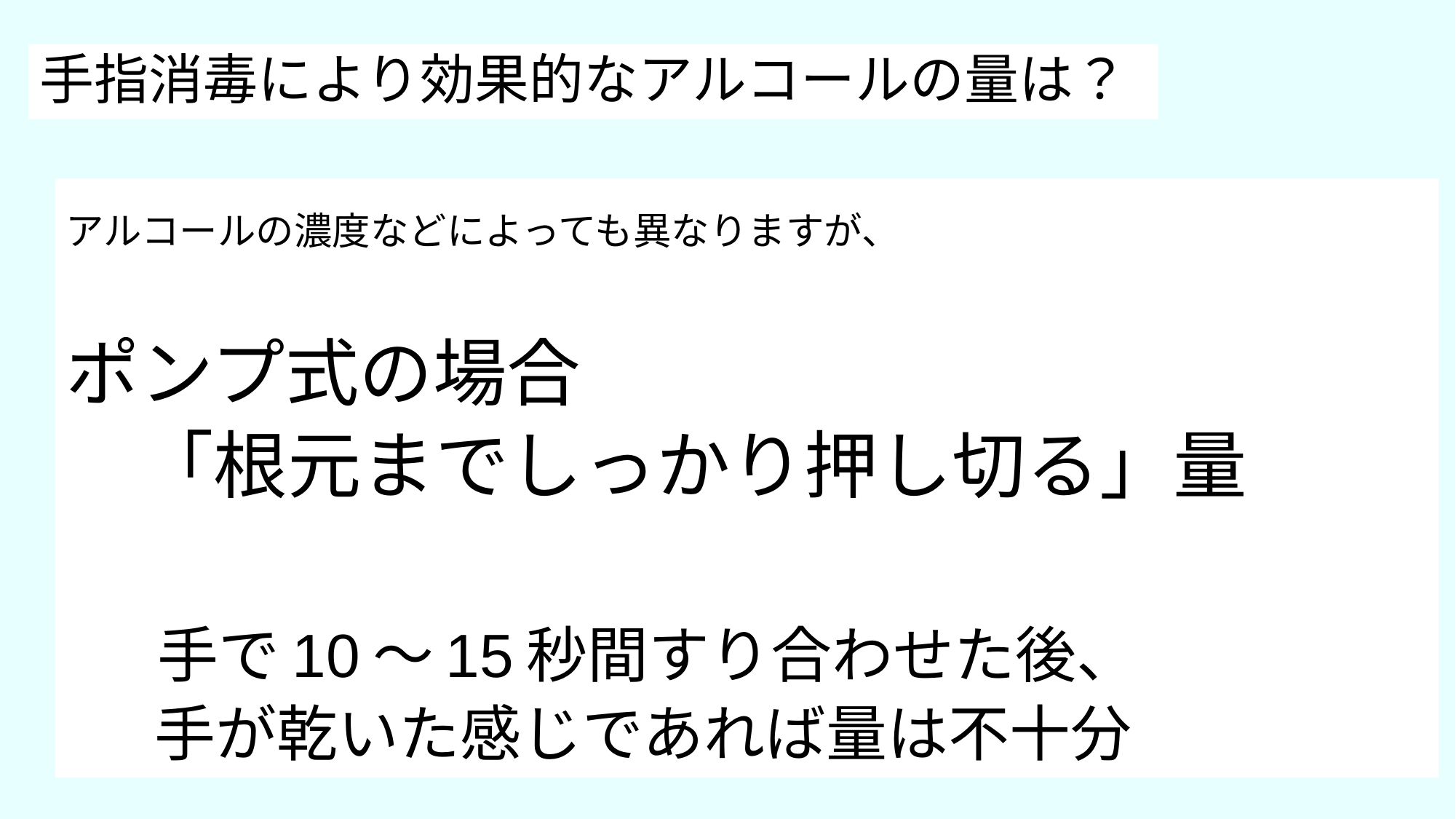

# 手指消毒により効果的なアルコールの量は？

アルコールの濃度などによっても異なりますが、

ポンプ式の場合
　「根元までしっかり押し切る」量

　　手で10～15秒間すり合わせた後、
　  手が乾いた感じであれば量は不十分